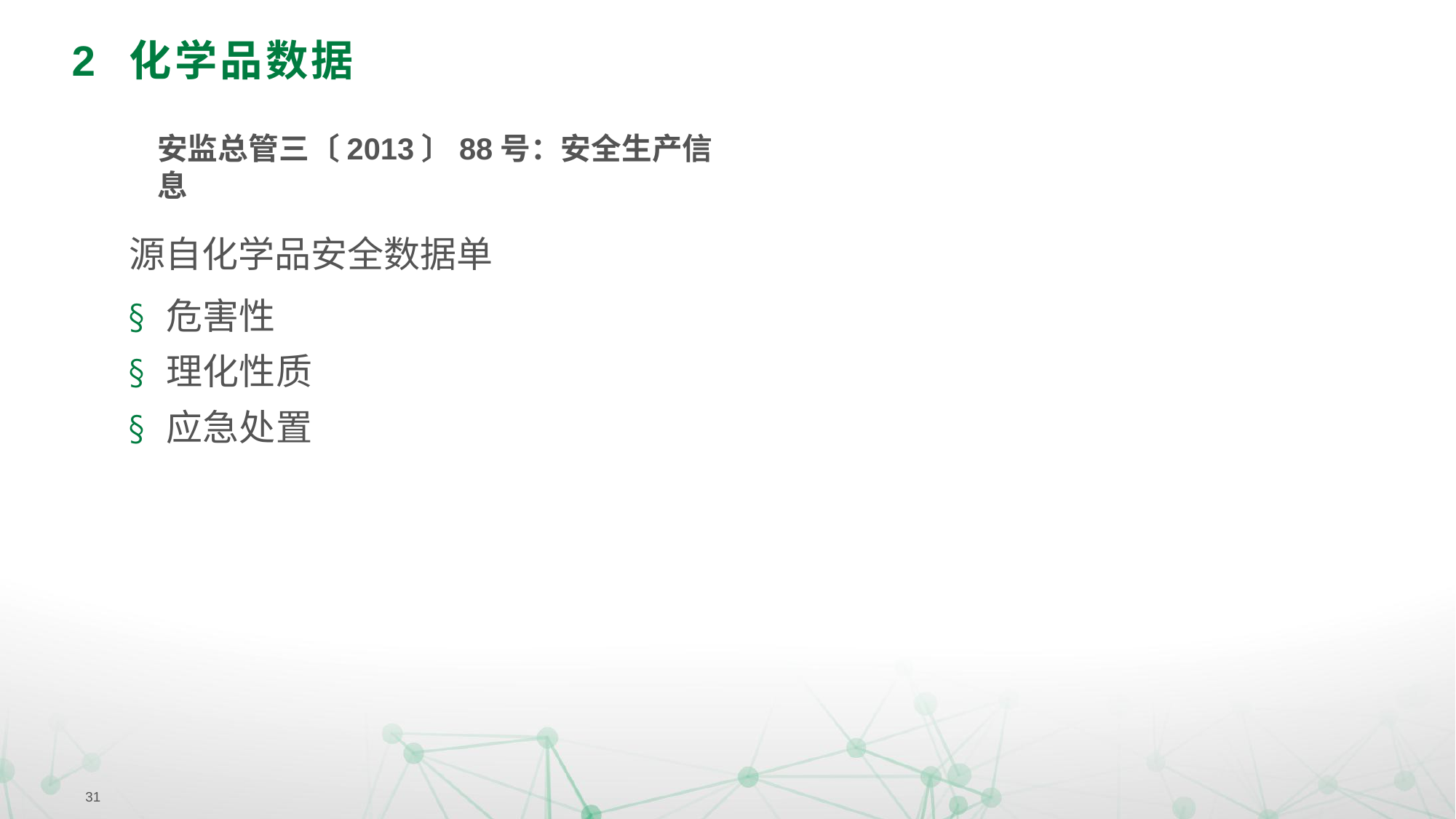

# 2	化学品数据
安监总管三〔2013〕88号：安全生产信息
源自化学品安全数据单
§ 危害性
§ 理化性质
§ 应急处置
31